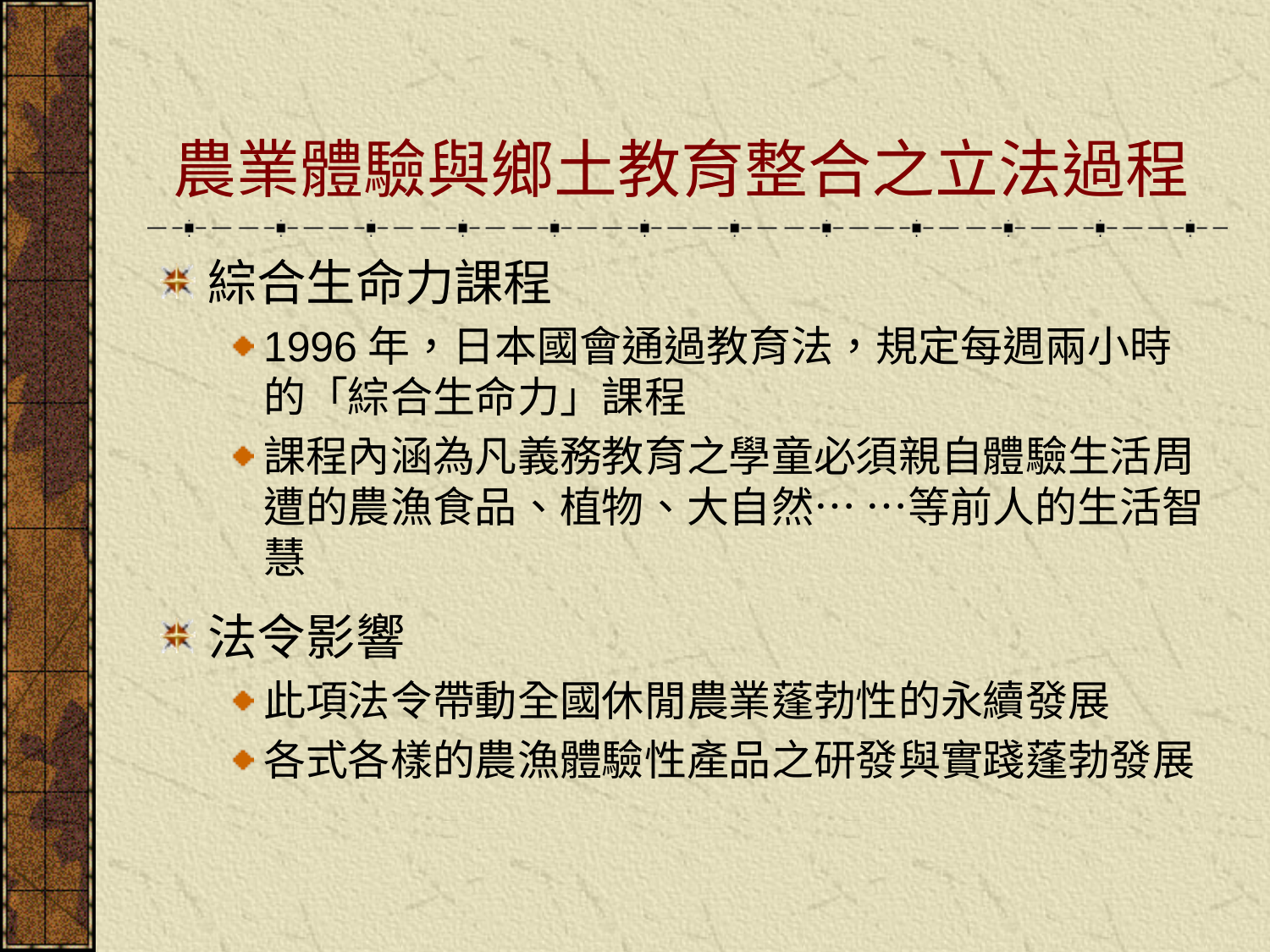

# 農業體驗與鄉土教育整合之立法過程
綜合生命力課程
1996年，日本國會通過教育法，規定每週兩小時的「綜合生命力」課程
課程內涵為凡義務教育之學童必須親自體驗生活周遭的農漁食品、植物、大自然… …等前人的生活智慧
法令影響
此項法令帶動全國休閒農業蓬勃性的永續發展
各式各樣的農漁體驗性產品之研發與實踐蓬勃發展